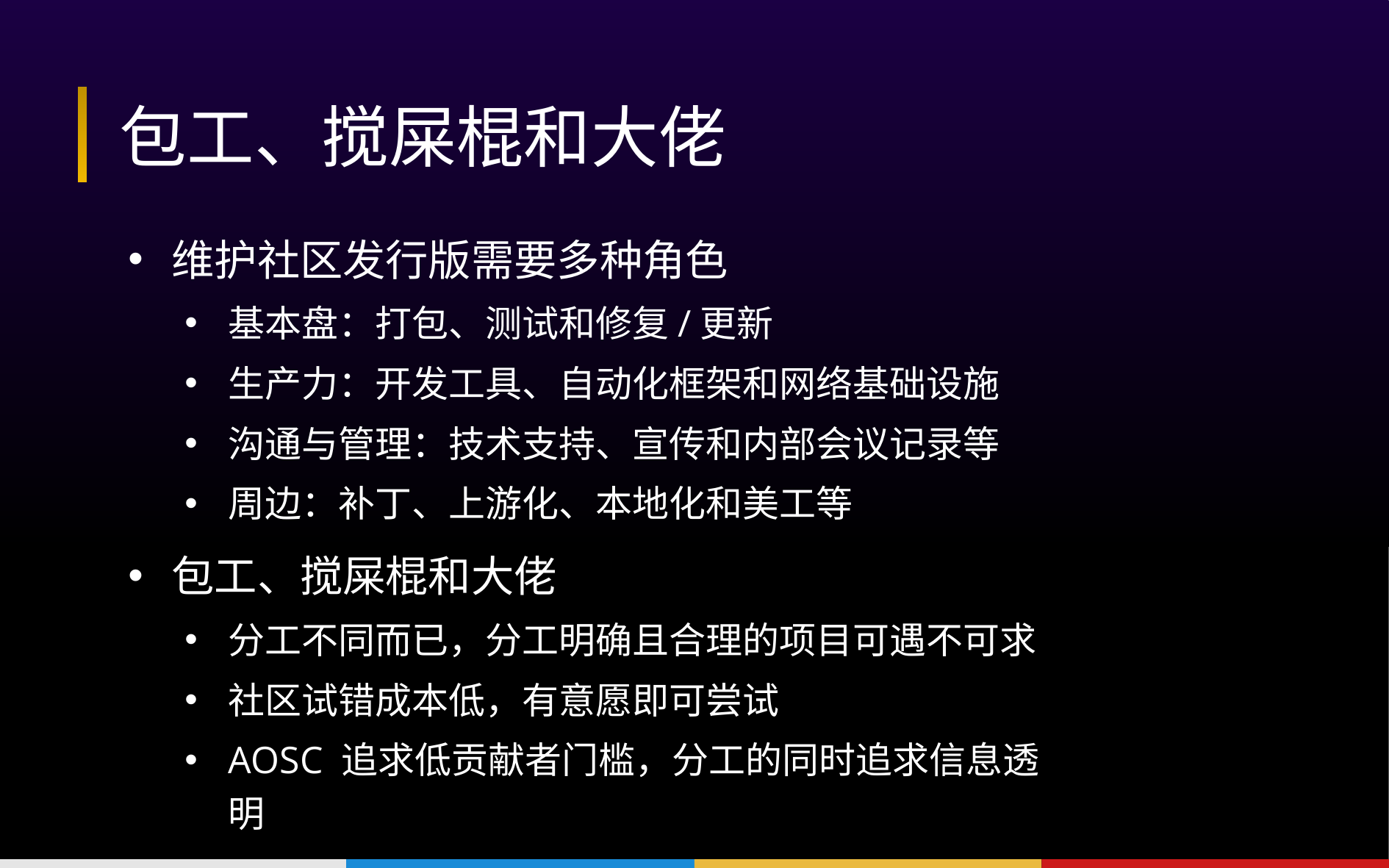

# 包工、搅屎棍和大佬
维护社区发行版需要多种角色
基本盘：打包、测试和修复/更新
生产力：开发工具、自动化框架和网络基础设施
沟通与管理：技术支持、宣传和内部会议记录等
周边：补丁、上游化、本地化和美工等
包工、搅屎棍和大佬
分工不同而已，分工明确且合理的项目可遇不可求
社区试错成本低，有意愿即可尝试
AOSC 追求低贡献者门槛，分工的同时追求信息透明
17